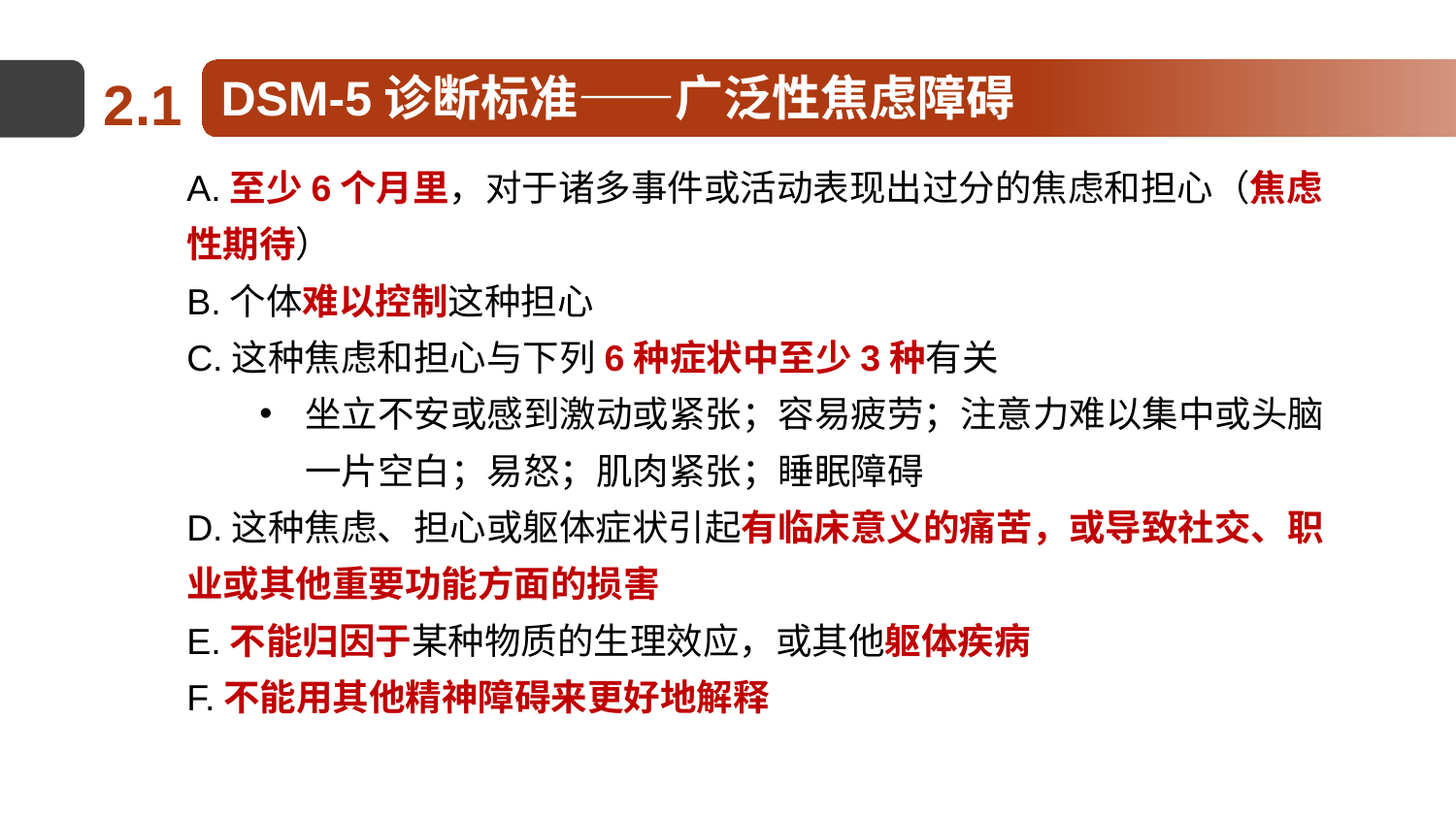

DSM-5诊断标准——广泛性焦虑障碍
2.1
A.至少6个月里，对于诸多事件或活动表现出过分的焦虑和担心（焦虑性期待）
B.个体难以控制这种担心
C.这种焦虑和担心与下列6种症状中至少3种有关
坐立不安或感到激动或紧张；容易疲劳；注意力难以集中或头脑一片空白；易怒；肌肉紧张；睡眠障碍
D.这种焦虑、担心或躯体症状引起有临床意义的痛苦，或导致社交、职业或其他重要功能方面的损害
E.不能归因于某种物质的生理效应，或其他躯体疾病
F.不能用其他精神障碍来更好地解释